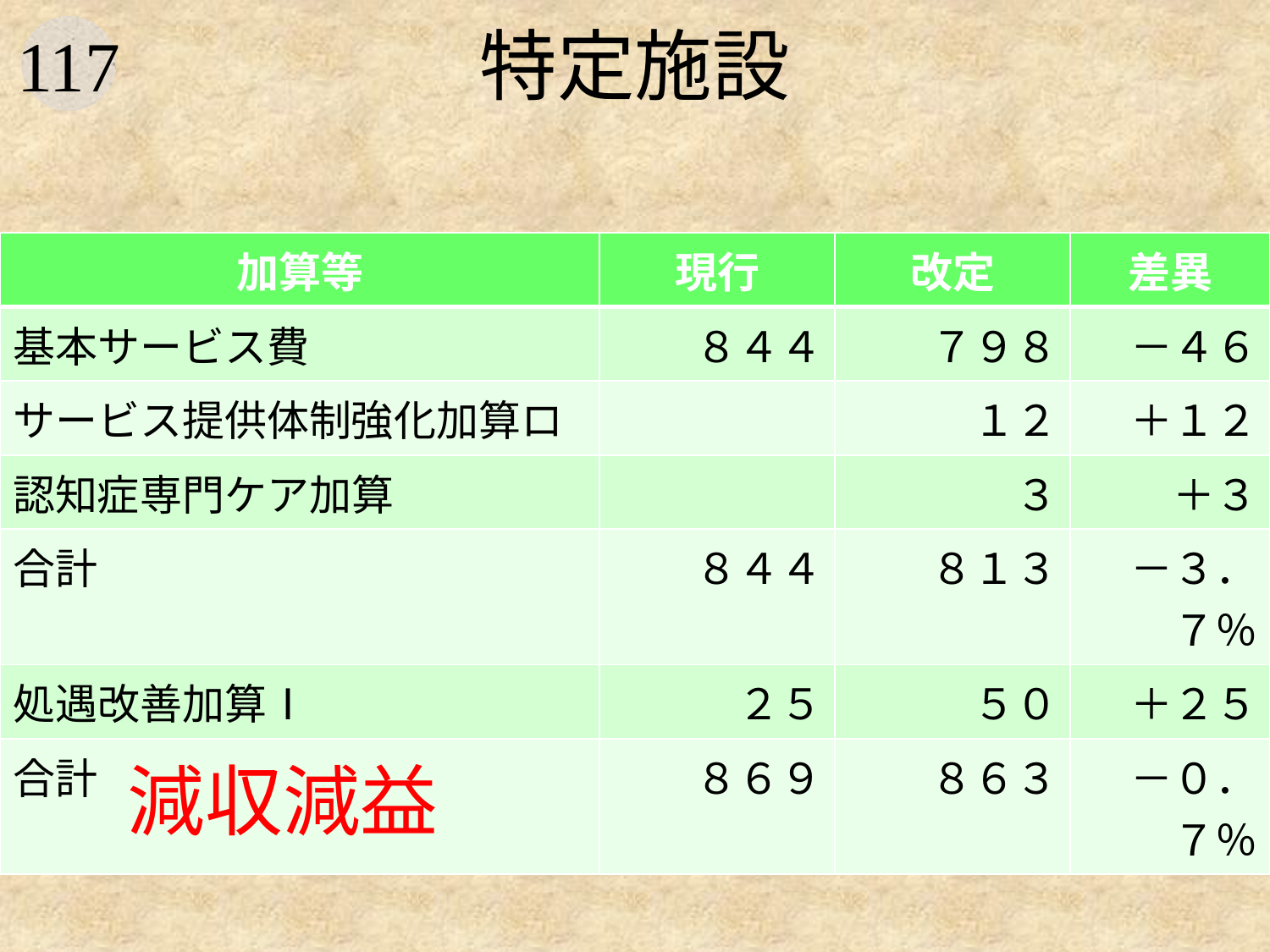

# 特定施設
| 加算等 | 現行 | 改定 | 差異 |
| --- | --- | --- | --- |
| 基本サービス費 | ８４４ | ７９８ | －４６ |
| サービス提供体制強化加算ロ |  | １２ | ＋１２ |
| 認知症専門ケア加算 |  | ３ | ＋３ |
| 合計 | ８４４ | ８１３ | －３．７％ |
| 処遇改善加算Ⅰ | ２５ | ５０ | ＋２５ |
| 合計 | ８６９ | ８６３ | －０．７％ |
減収減益